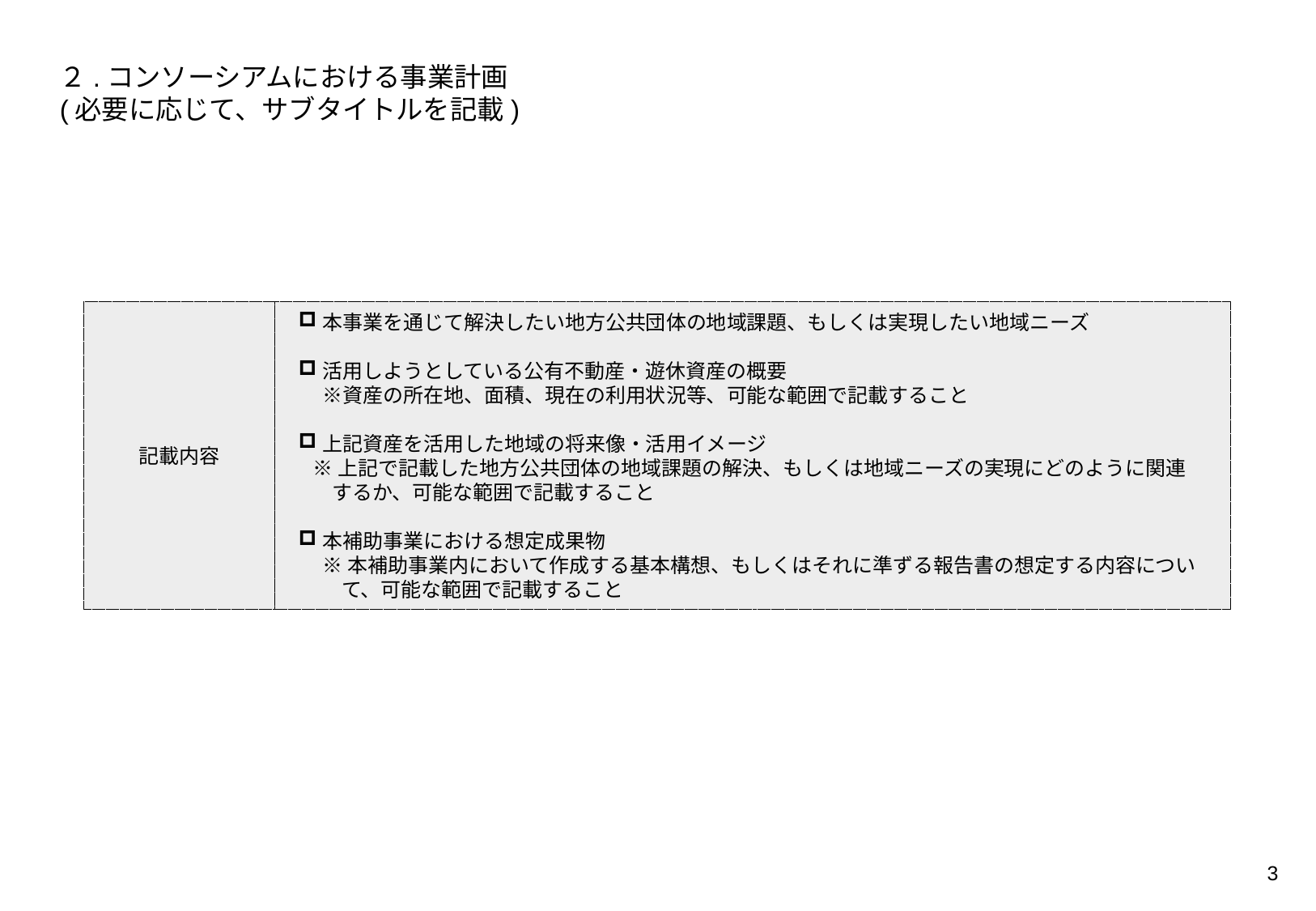

２.コンソーシアムにおける事業計画
(必要に応じて、サブタイトルを記載)
記載内容
本事業を通じて解決したい地方公共団体の地域課題、もしくは実現したい地域ニーズ
活用しようとしている公有不動産・遊休資産の概要
※資産の所在地、面積、現在の利用状況等、可能な範囲で記載すること

上記資産を活用した地域の将来像・活用イメージ
※上記で記載した地方公共団体の地域課題の解決、もしくは地域ニーズの実現にどのように関連するか、可能な範囲で記載すること

本補助事業における想定成果物
※本補助事業内において作成する基本構想、もしくはそれに準ずる報告書の想定する内容について、可能な範囲で記載すること
3